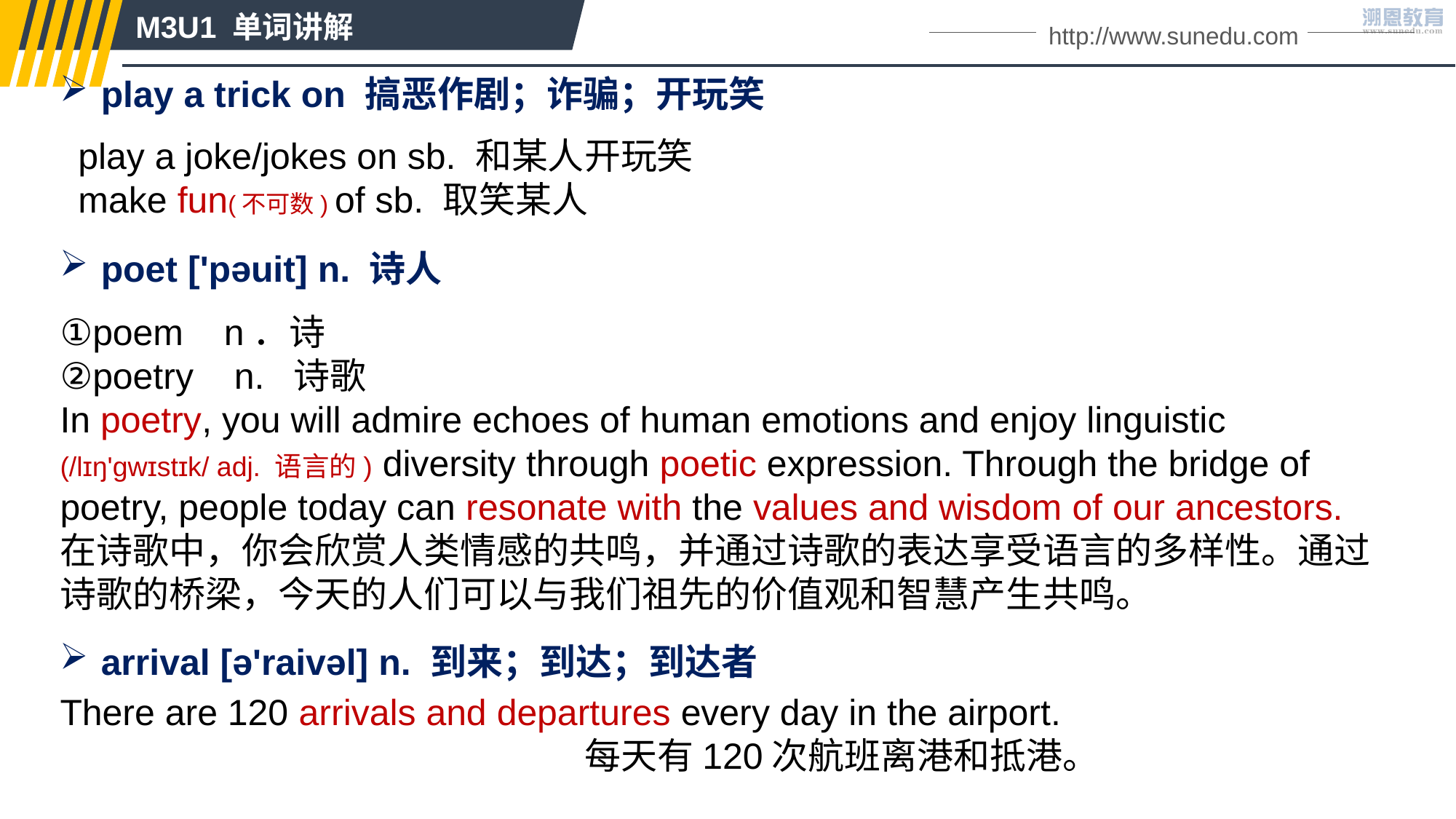

M3U1 单词讲解
http://www.sunedu.com
play a trick on 搞恶作剧；诈骗；开玩笑

poet ['pəuit] n. 诗人

arrival [ə'raivəl] n. 到来；到达；到达者

play a joke/jokes on sb. 和某人开玩笑
make fun(不可数) of sb. 取笑某人
①poem    n．诗
②poetry    n.  诗歌
In poetry, you will admire echoes of human emotions and enjoy linguistic (/lɪŋ'gwɪstɪk/ adj. 语言的) diversity through poetic expression. Through the bridge of poetry, people today can resonate with the values and wisdom of our ancestors.在诗歌中，你会欣赏人类情感的共鸣，并通过诗歌的表达享受语言的多样性。通过诗歌的桥梁，今天的人们可以与我们祖先的价值观和智慧产生共鸣。
There are 120 arrivals and departures every day in the airport.
                                                               每天有120次航班离港和抵港。